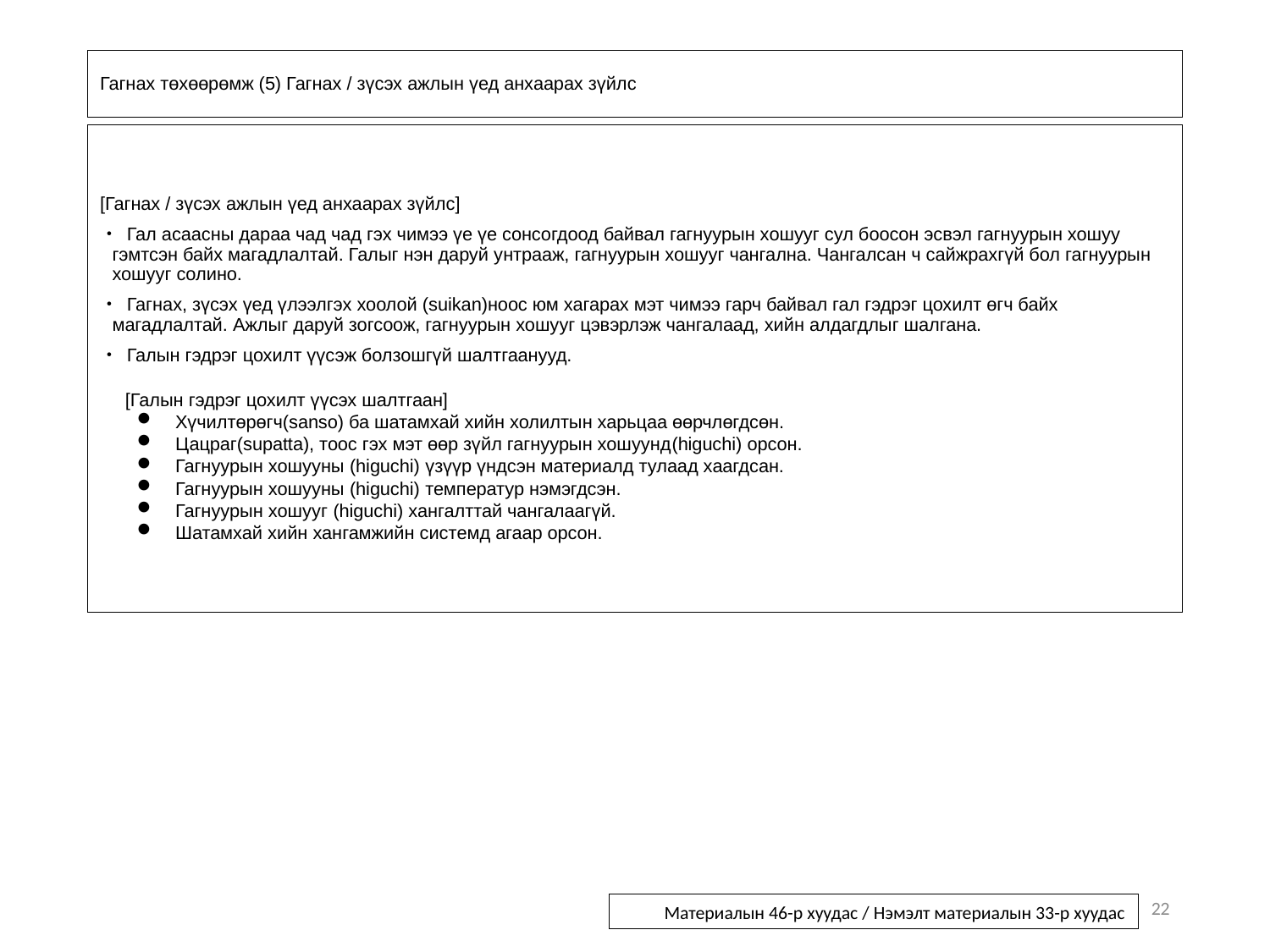

# Гагнах төхөөрөмж (5) Гагнах / зүсэх ажлын үед анхаарах зүйлс
[Гагнах / зүсэх ажлын үед анхаарах зүйлс]
・ Гал асаасны дараа чад чад гэх чимээ үе үе сонсогдоод байвал гагнуурын хошууг сул боосон эсвэл гагнуурын хошуу гэмтсэн байх магадлалтай. Галыг нэн даруй унтрааж, гагнуурын хошууг чангална. Чангалсан ч сайжрахгүй бол гагнуурын хошууг солино.
・ Гагнах, зүсэх үед үлээлгэх хоолой (suikan)ноос юм хагарах мэт чимээ гарч байвал гал гэдрэг цохилт өгч байх магадлалтай. Ажлыг даруй зогсоож, гагнуурын хошууг цэвэрлэж чангалаад, хийн алдагдлыг шалгана.
・ Галын гэдрэг цохилт үүсэж болзошгүй шалтгаанууд.

[Галын гэдрэг цохилт үүсэх шалтгаан]
Хүчилтөрөгч(sanso) ба шатамхай хийн холилтын харьцаа өөрчлөгдсөн.
Цацраг(supatta), тоос гэх мэт өөр зүйл гагнуурын хошуунд(higuchi) орсон.
Гагнуурын хошууны (higuchi) үзүүр үндсэн материалд тулаад хаагдсан.
Гагнуурын хошууны (higuchi) температур нэмэгдсэн.
Гагнуурын хошууг (higuchi) хангалттай чангалаагүй.
Шатамхай хийн хангамжийн системд агаар орсон.
22
Материалын 46-р хуудас / Нэмэлт материалын 33-р хуудас